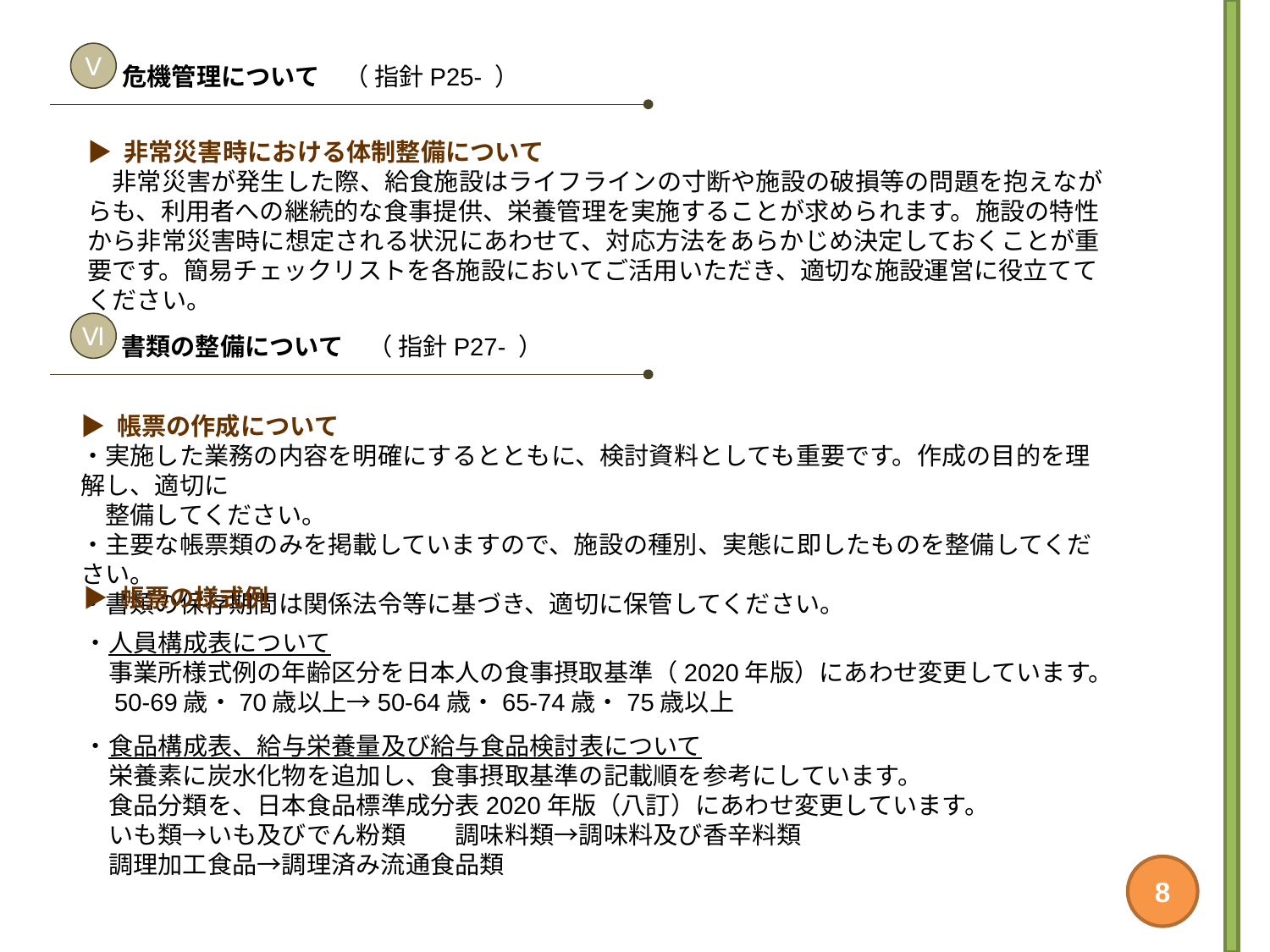

危機管理について　（ 指針P25- ）
Ⅴ

▶ 非常災害時における体制整備について
　非常災害が発生した際、給食施設はライフラインの寸断や施設の破損等の問題を抱えながらも、利用者への継続的な食事提供、栄養管理を実施することが求められます。施設の特性から非常災害時に想定される状況にあわせて、対応方法をあらかじめ決定しておくことが重要です。簡易チェックリストを各施設においてご活用いただき、適切な施設運営に役立ててください。
書類の整備について　（ 指針P27- ）
Ⅵ

▶ 帳票の作成について
・実施した業務の内容を明確にするとともに、検討資料としても重要です。作成の目的を理解し、適切に
　整備してください。
・主要な帳票類のみを掲載していますので、施設の種別、実態に即したものを整備してください。
・書類の保存期間は関係法令等に基づき、適切に保管してください。
▶ 帳票の様式例
・人員構成表について
　事業所様式例の年齢区分を日本人の食事摂取基準（2020年版）にあわせ変更しています。
　50-69歳・70歳以上→50-64歳・65-74歳・75歳以上
・食品構成表、給与栄養量及び給与食品検討表について
　栄養素に炭水化物を追加し、食事摂取基準の記載順を参考にしています。
　食品分類を、日本食品標準成分表2020年版（八訂）にあわせ変更しています。
　いも類→いも及びでん粉類　　調味料類→調味料及び香辛料類
　調理加工食品→調理済み流通食品類

8